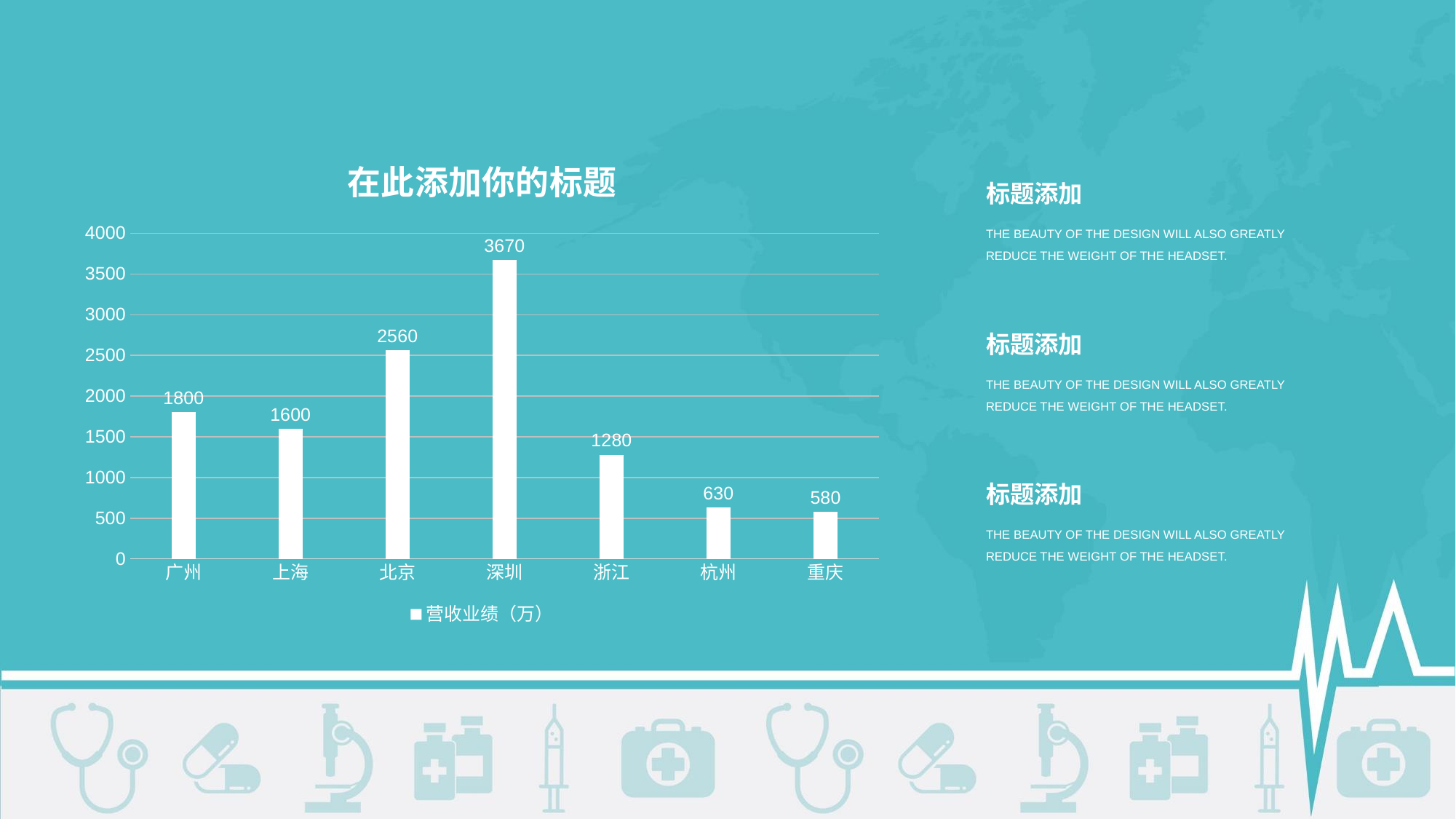

### Chart: 在此添加你的标题

| Category | 营收业绩（万） |
|---|---|
| 广州 | 1800.0 |
| 上海 | 1600.0 |
| 北京 | 2560.0 |
| 深圳 | 3670.0 |
| 浙江 | 1280.0 |
| 杭州 | 630.0 |
| 重庆 | 580.0 |
标题添加
THE BEAUTY OF THE DESIGN WILL ALSO GREATLY REDUCE THE WEIGHT OF THE HEADSET.
标题添加
THE BEAUTY OF THE DESIGN WILL ALSO GREATLY REDUCE THE WEIGHT OF THE HEADSET.
标题添加
THE BEAUTY OF THE DESIGN WILL ALSO GREATLY REDUCE THE WEIGHT OF THE HEADSET.